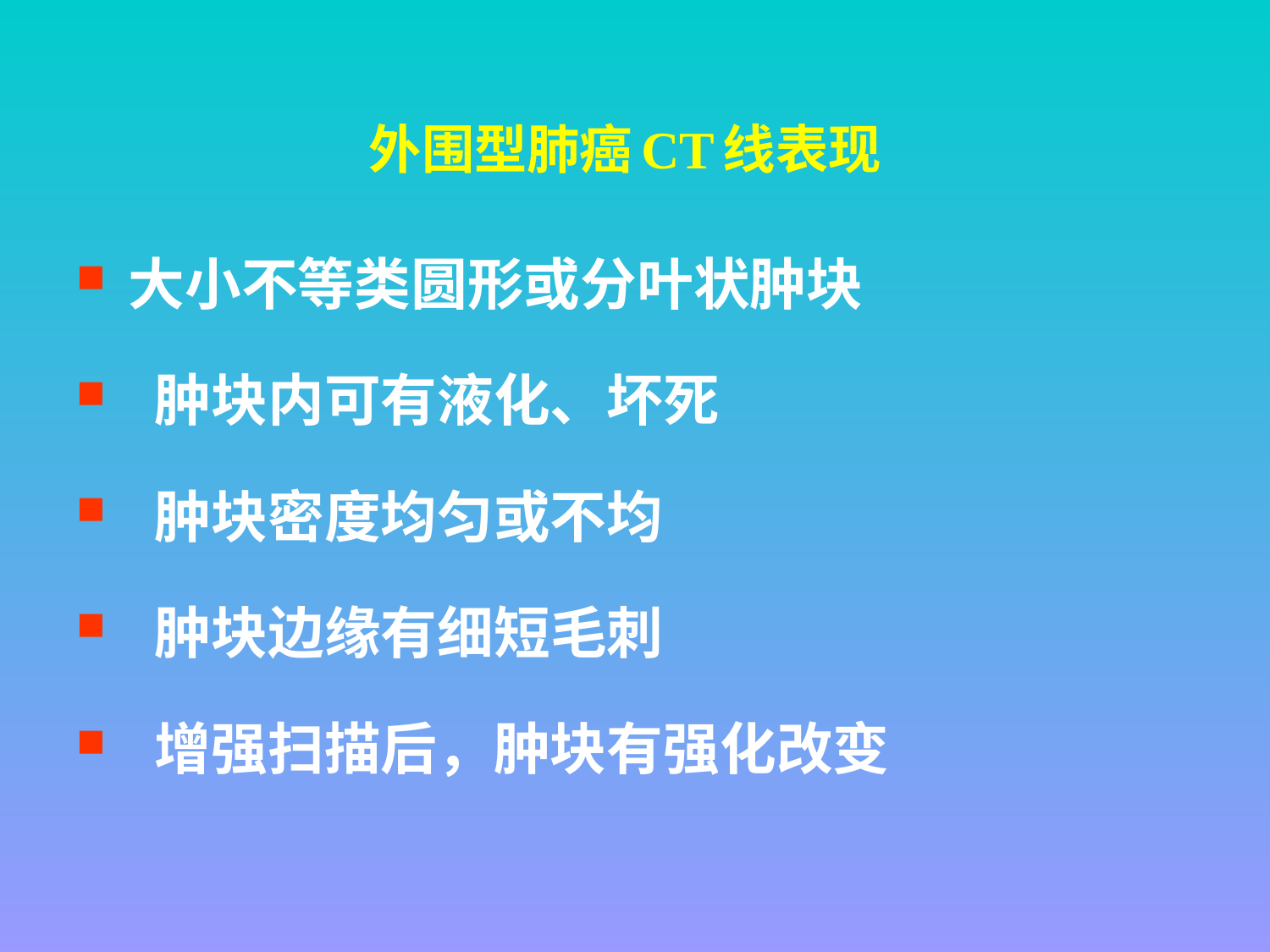

# 外围型肺癌CT线表现
大小不等类圆形或分叶状肿块
 肿块内可有液化、坏死
 肿块密度均匀或不均
 肿块边缘有细短毛刺
 增强扫描后，肿块有强化改变